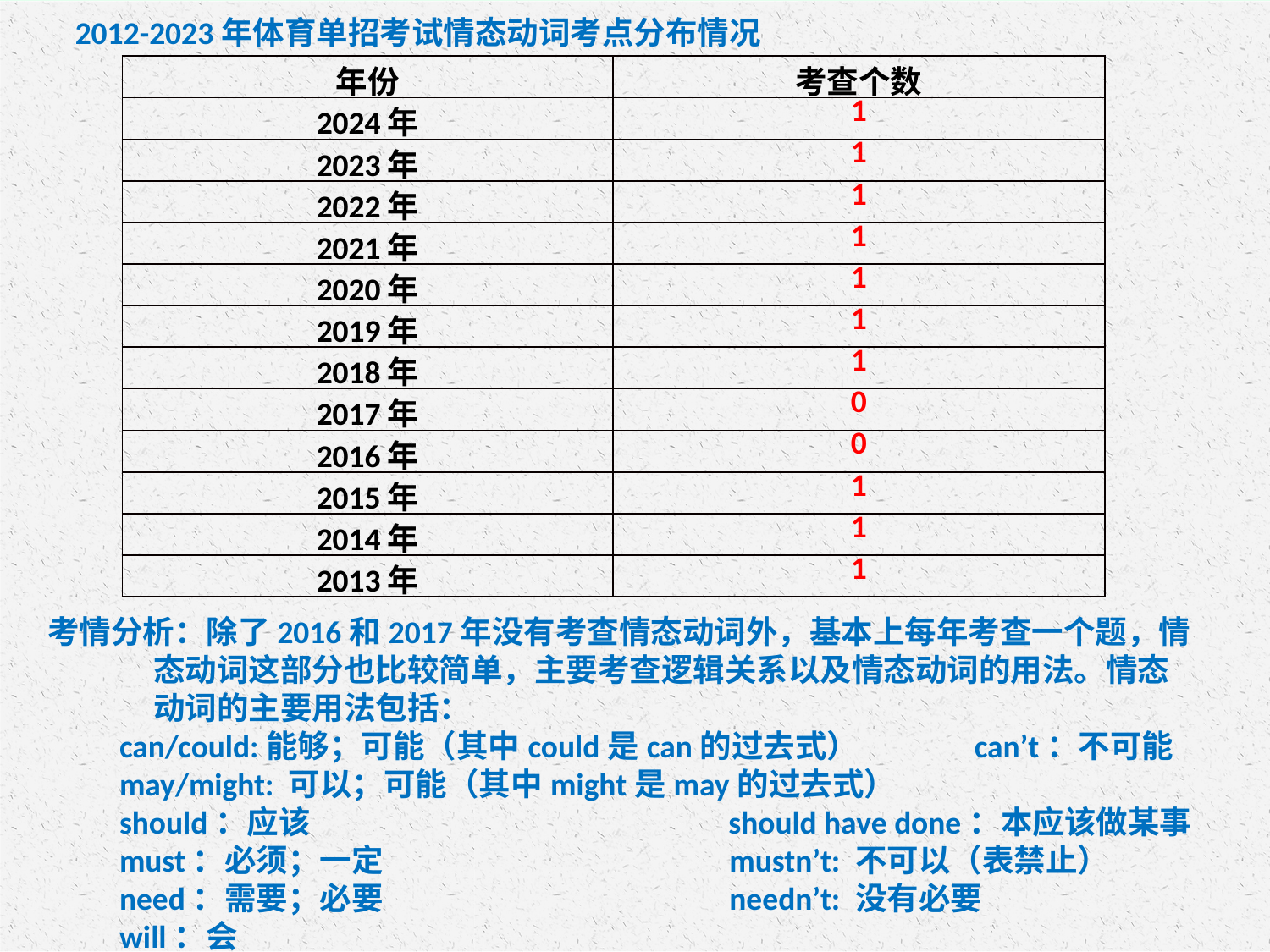

2012-2023年体育单招考试情态动词考点分布情况
| 年份 | 考查个数 |
| --- | --- |
| 2024年 | 1 |
| 2023年 | 1 |
| 2022年 | 1 |
| 2021年 | 1 |
| 2020年 | 1 |
| 2019年 | 1 |
| 2018年 | 1 |
| 2017年 | 0 |
| 2016年 | 0 |
| 2015年 | 1 |
| 2014年 | 1 |
| 2013年 | 1 |
考情分析：除了2016和2017年没有考查情态动词外，基本上每年考查一个题，情态动词这部分也比较简单，主要考查逻辑关系以及情态动词的用法。情态动词的主要用法包括：
          can/could:能够；可能（其中could是can的过去式）               can’t：不可能
          may/might: 可以；可能（其中might是may的过去式）
          should：应该                                                         should have done：本应该做某事
          must：必须；一定                                               mustn’t: 不可以（表禁止）
          need：需要；必要                                               needn’t: 没有必要
          will：会